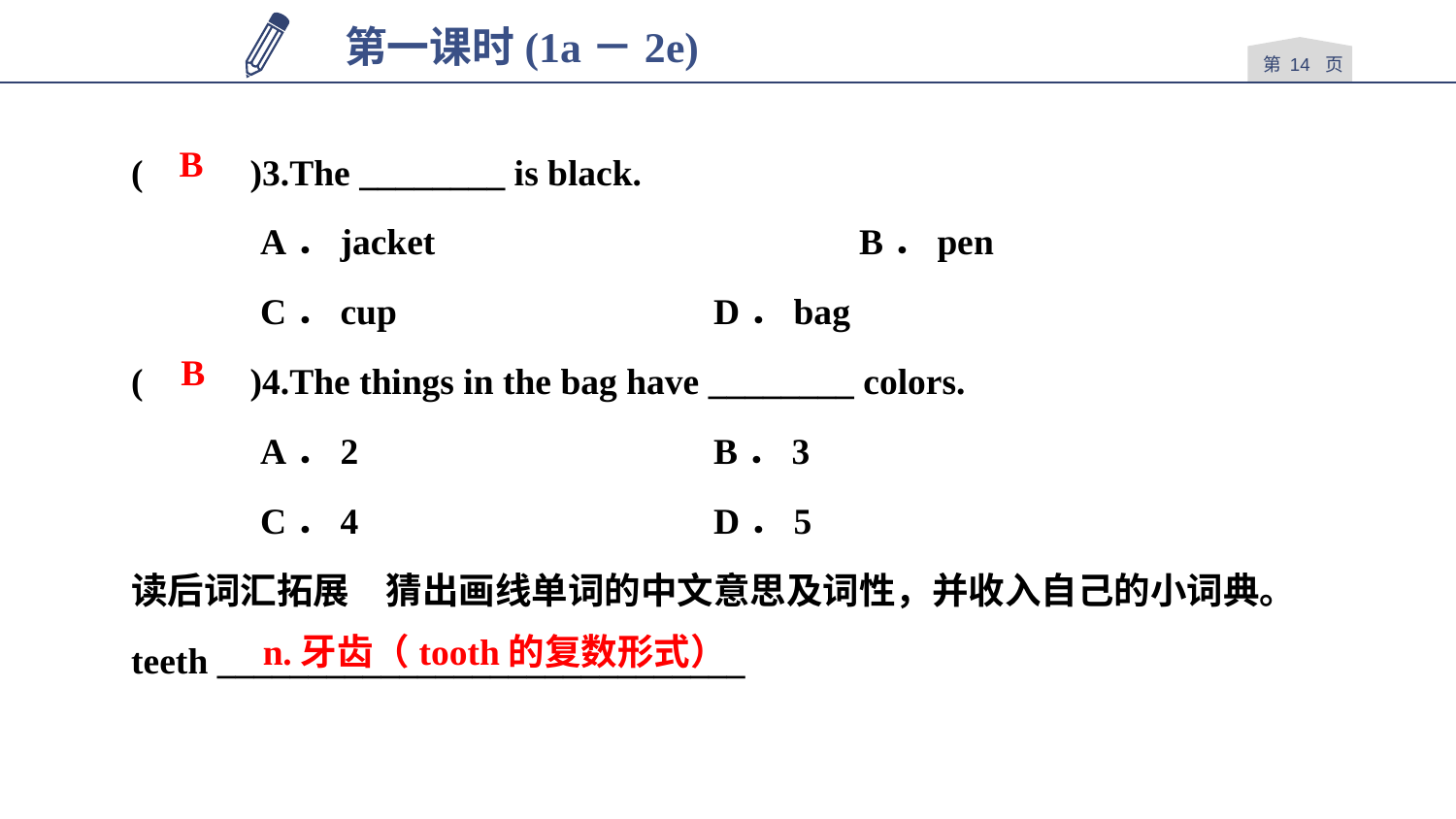

第一课时(1a－2e)

第 14  页
# (　  　)3.The ________ is black.
A．jacket  			B．pen
C．cup  			D．bag
(　  　)4.The things in the bag have ________ colors.
A．2  			B．3
C．4  			D．5
读后词汇拓展　猜出画线单词的中文意思及词性，并收入自己的小词典。
teeth _____________________________

B
B
n.牙齿（tooth的复数形式）